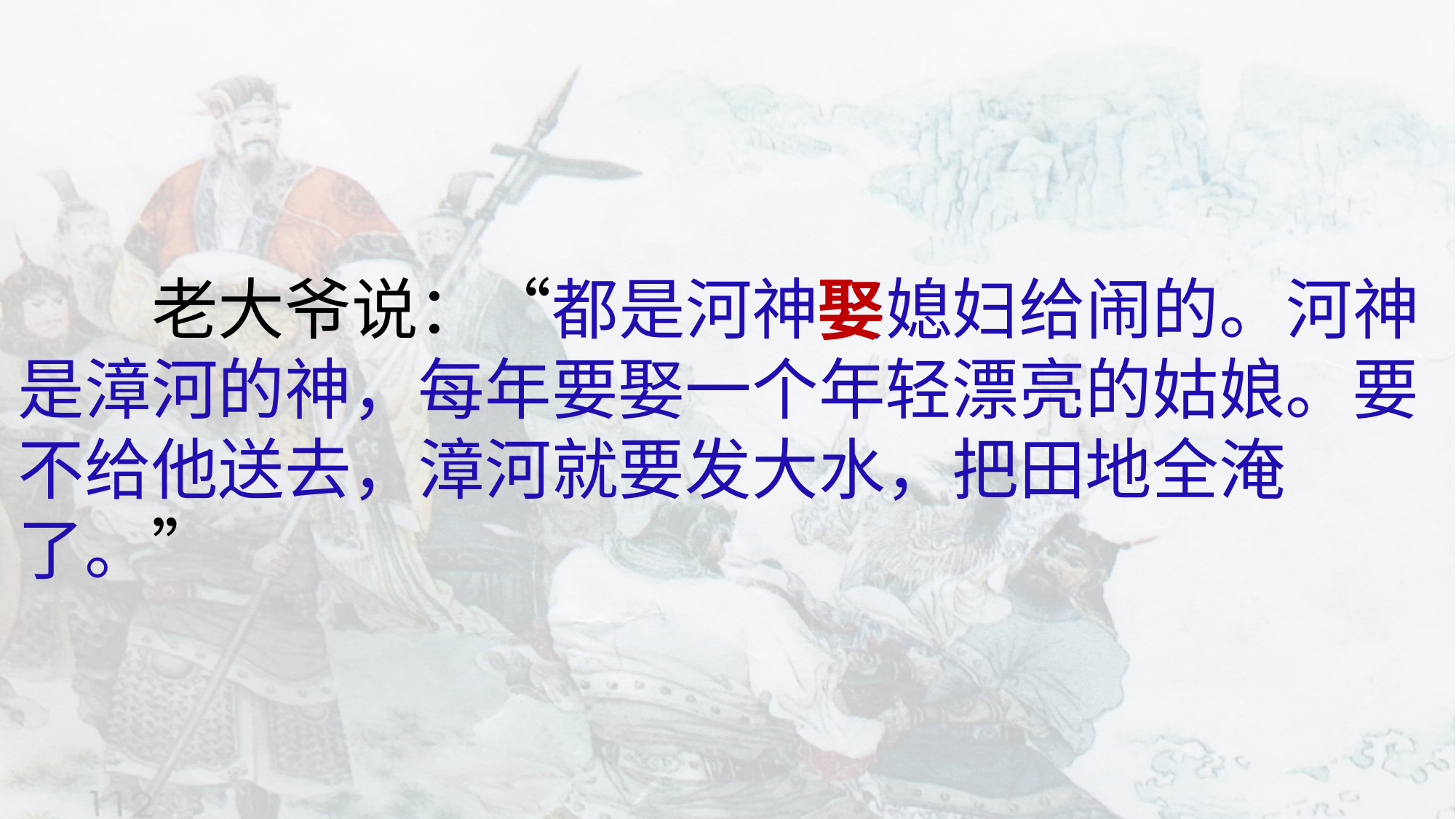

老大爷说：“都是河神娶媳妇给闹的。河神是漳河的神，每年要娶一个年轻漂亮的姑娘。要不给他送去，漳河就要发大水，把田地全淹了。”
娶